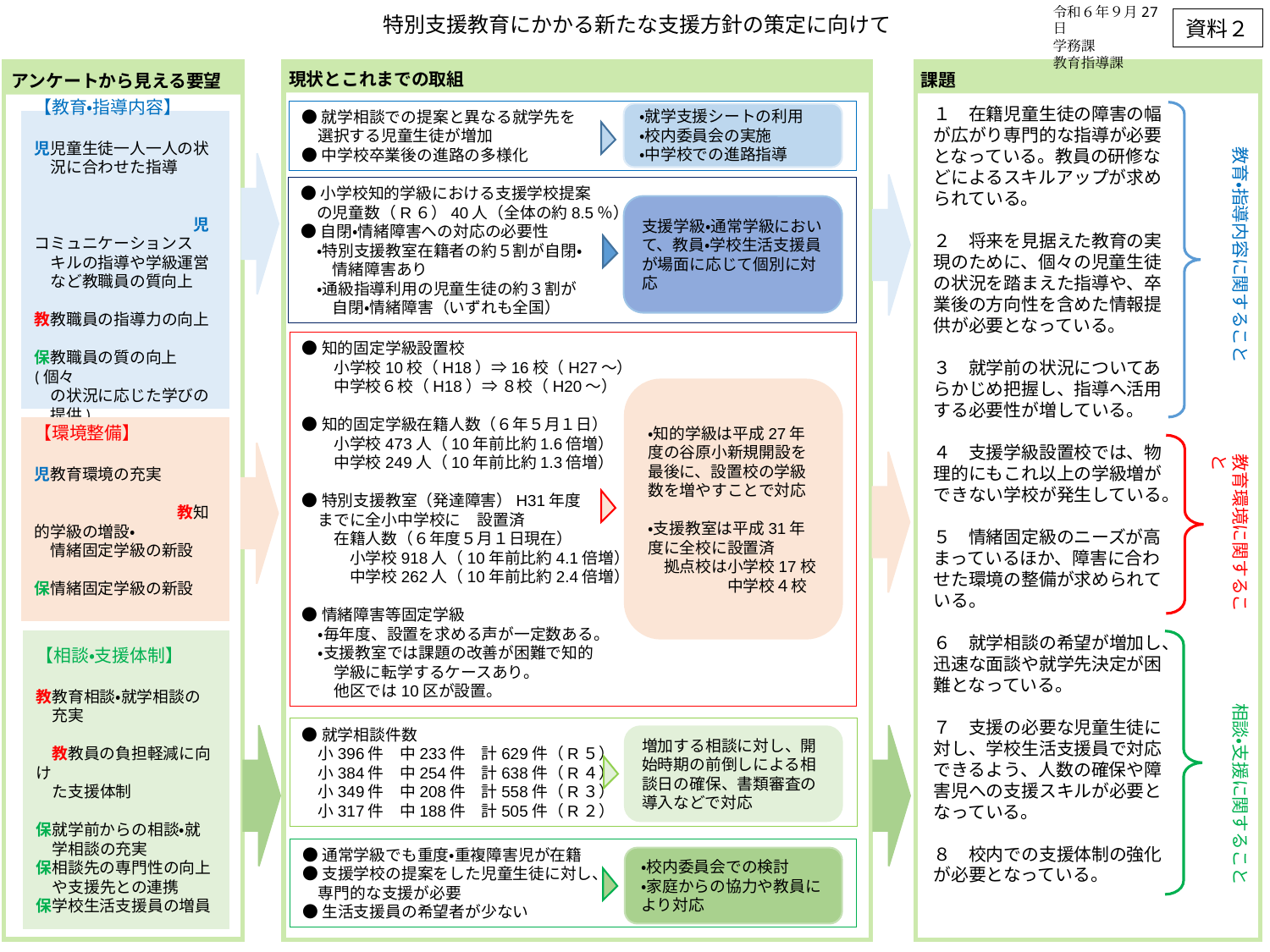

令和６年９月27日
学務課
教育指導課
特別支援教育にかかる新たな支援方針の策定に向けて
資料２

現状とこれまでの取組

課題
アンケートから見える要望
１　在籍児童生徒の障害の幅が広がり専門的な指導が必要となっている。教員の研修などによるスキルアップが求められている。

２　将来を見据えた教育の実現のために、個々の児童生徒の状況を踏まえた指導や、卒業後の方向性を含めた情報提供が必要となっている。

３　就学前の状況についてあらかじめ把握し、指導へ活用する必要性が増している。

４　支援学級設置校では、物理的にもこれ以上の学級増ができない学校が発生している。

５　情緒固定級のニーズが高まっているほか、障害に合わせた環境の整備が求められている。

６　就学相談の希望が増加し、迅速な面談や就学先決定が困難となっている。

７　支援の必要な児童生徒に対し、学校生活支援員で対応できるよう、人数の確保や障害児への支援スキルが必要となっている。

８　校内での支援体制の強化が必要となっている。
●就学相談での提案と異なる就学先を
　選択する児童生徒が増加
●中学校卒業後の進路の多様化

・就学支援シートの利用
・校内委員会の実施
・中学校での進路指導
【教育・指導内容】

児児童生徒一人一人の状
　況に合わせた指導　　　　　　　　　　　　　　　　　　　　　　　　　　　　　　　　　　児コミュニケーションス
　キルの指導や学級運営
　など教職員の質向上

教教職員の指導力の向上

保教職員の質の向上(個々
　の状況に応じた学びの
　提供)

教育・指導内容に関すること
●小学校知的学級における支援学校提案
　の児童数（R６）40人（全体の約8.5％）
●自閉・情緒障害への対応の必要性
　・特別支援教室在籍者の約５割が自閉・
　　情緒障害あり
　・通級指導利用の児童生徒の約３割が
　　自閉・情緒障害（いずれも全国）
支援学級・通常学級において、教員・学校生活支援員が場面に応じて個別に対応

●知的固定学級設置校
　　小学校10校（H18）⇒16校（H27～）
　　中学校６校（H18）⇒ ８校（H20～）

●知的固定学級在籍人数（６年５月１日）
　　小学校473人（10年前比約1.6倍増）
　　中学校249人（10年前比約1.3倍増）

●特別支援教室（発達障害）H31年度
　までに全小中学校に　設置済
　　在籍人数（６年度５月１日現在）
　　　小学校918人（10年前比約4.1倍増）
　　　中学校262人（10年前比約2.4倍増）

●情緒障害等固定学級
　・毎年度、設置を求める声が一定数ある。
　・支援教室では課題の改善が困難で知的
　　学級に転学するケースあり。
　　他区では10区が設置。
・知的学級は平成27年度の谷原小新規開設を最後に、設置校の学級数を増やすことで対応

・支援教室は平成31年度に全校に設置済
　拠点校は小学校17校
　　　　　中学校４校
【環境整備】

児教育環境の充実
　　　　　　　　　　　　　　　　　　　　教知的学級の増設・
　情緒固定学級の新設

保情緒固定学級の新設

教育環境に関すること

【相談・支援体制】

教教育相談・就学相談の
　充実　　　　　　　　　　　　　　　　　　　　教教員の負担軽減に向け
　た支援体制

保就学前からの相談・就
　学相談の充実
保相談先の専門性の向上
　や支援先との連携
保学校生活支援員の増員

相談・支援に関すること
●就学相談件数
　小396件　中233件　計629件（R５）
　小384件　中254件　計638件（R４）
　小349件　中208件　計558件（R３）
　小317件　中188件　計505件（R２）
増加する相談に対し、開始時期の前倒しによる相談日の確保、書類審査の導入などで対応

●通常学級でも重度・重複障害児が在籍
●支援学校の提案をした児童生徒に対し、
　専門的な支援が必要
●生活支援員の希望者が少ない
・校内委員会での検討
・家庭からの協力や教員により対応